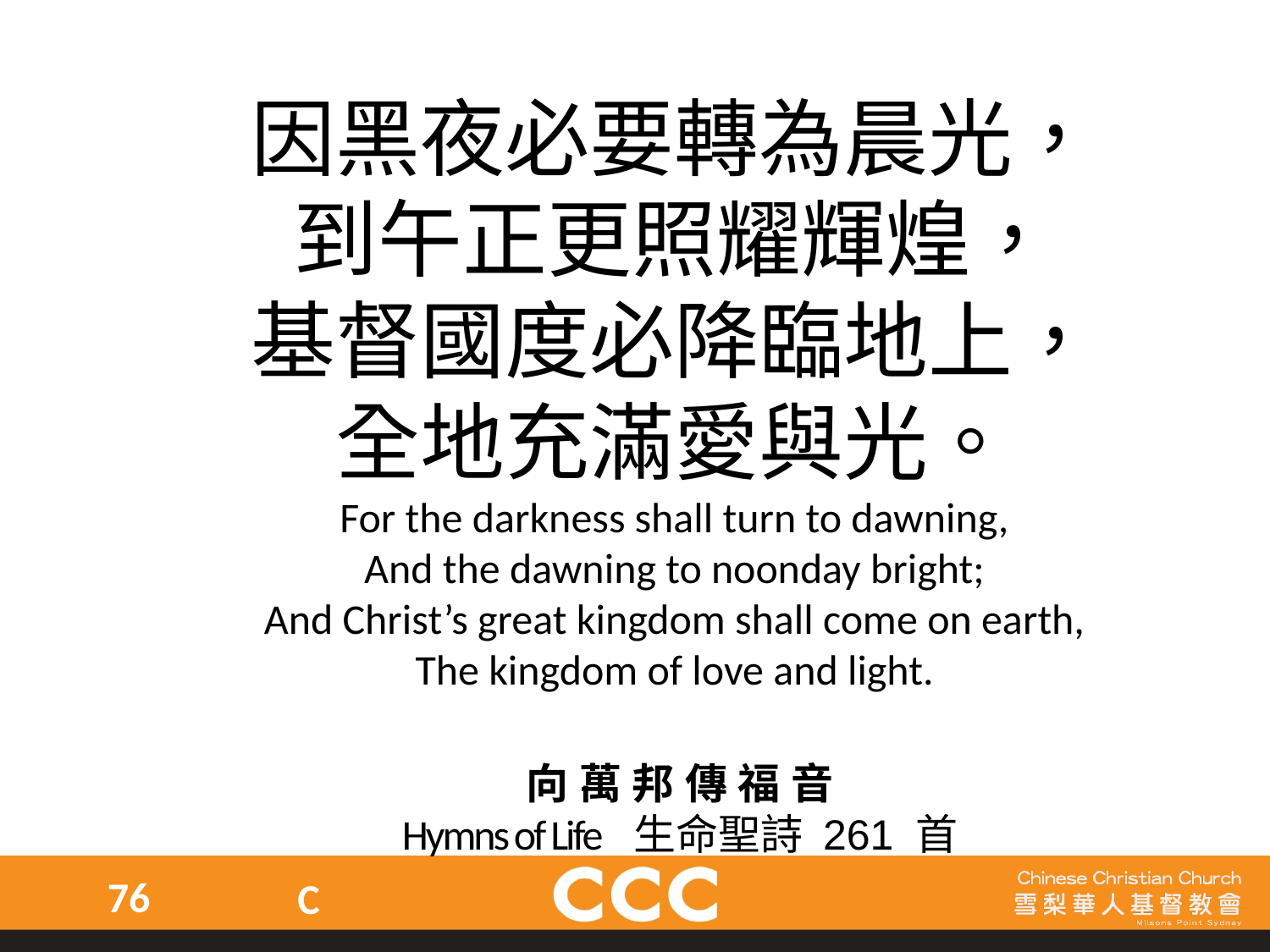

因黑夜必要轉為晨光，
到午正更照耀輝煌，
基督國度必降臨地上，
全地充滿愛與光。
For the darkness shall turn to dawning,
And the dawning to noonday bright;
And Christ’s great kingdom shall come on earth,
The kingdom of love and light.
向萬邦傳福音
Hymns of Life   生命聖詩 261 首
76
C